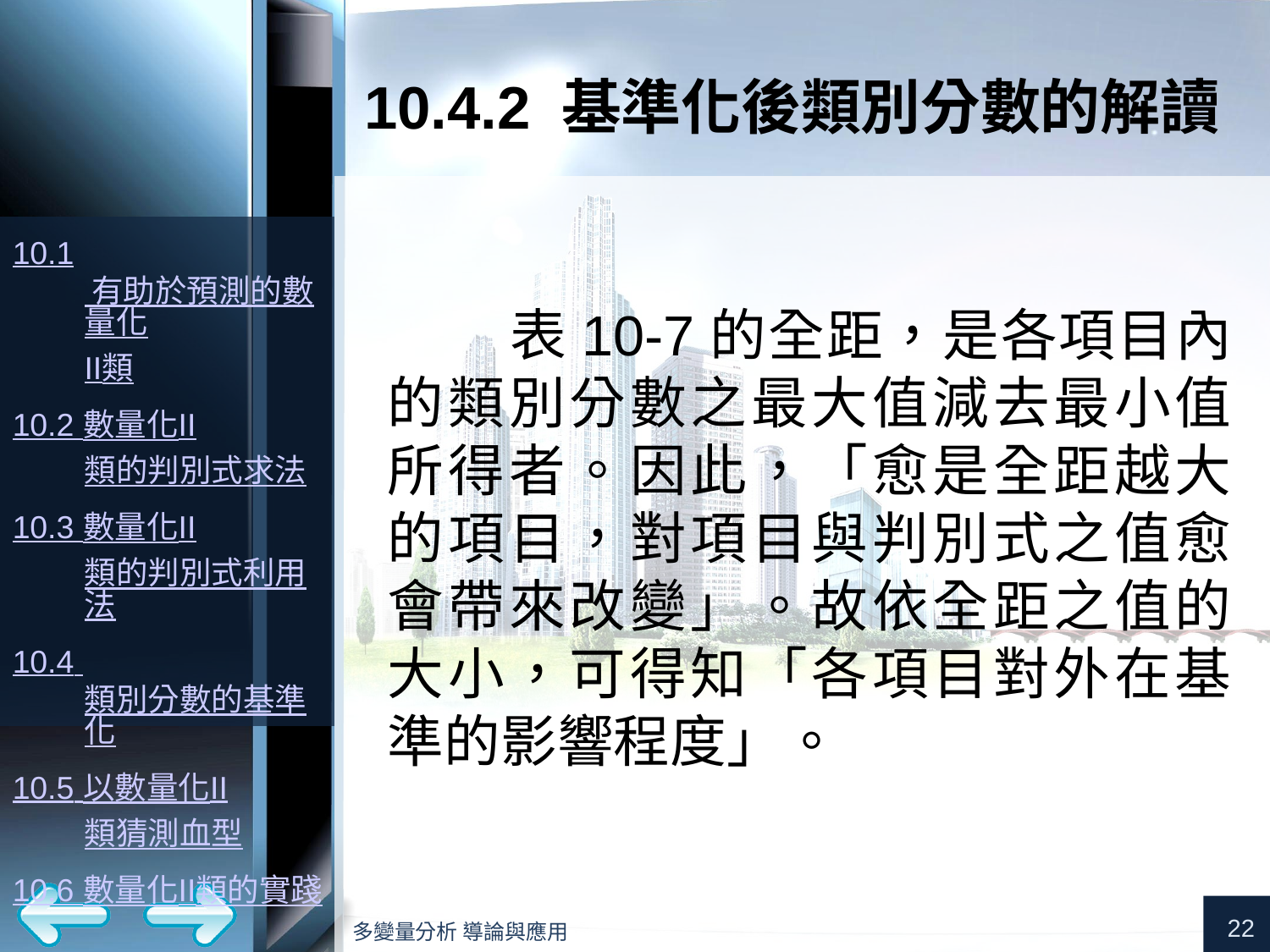

# 10.4.2 基準化後類別分數的解讀
表10-7的全距，是各項目內的類別分數之最大值減去最小值所得者。因此，「愈是全距越大的項目，對項目與判別式之值愈會帶來改變」。故依全距之值的大小，可得知「各項目對外在基準的影響程度」。
22
多變量分析 導論與應用